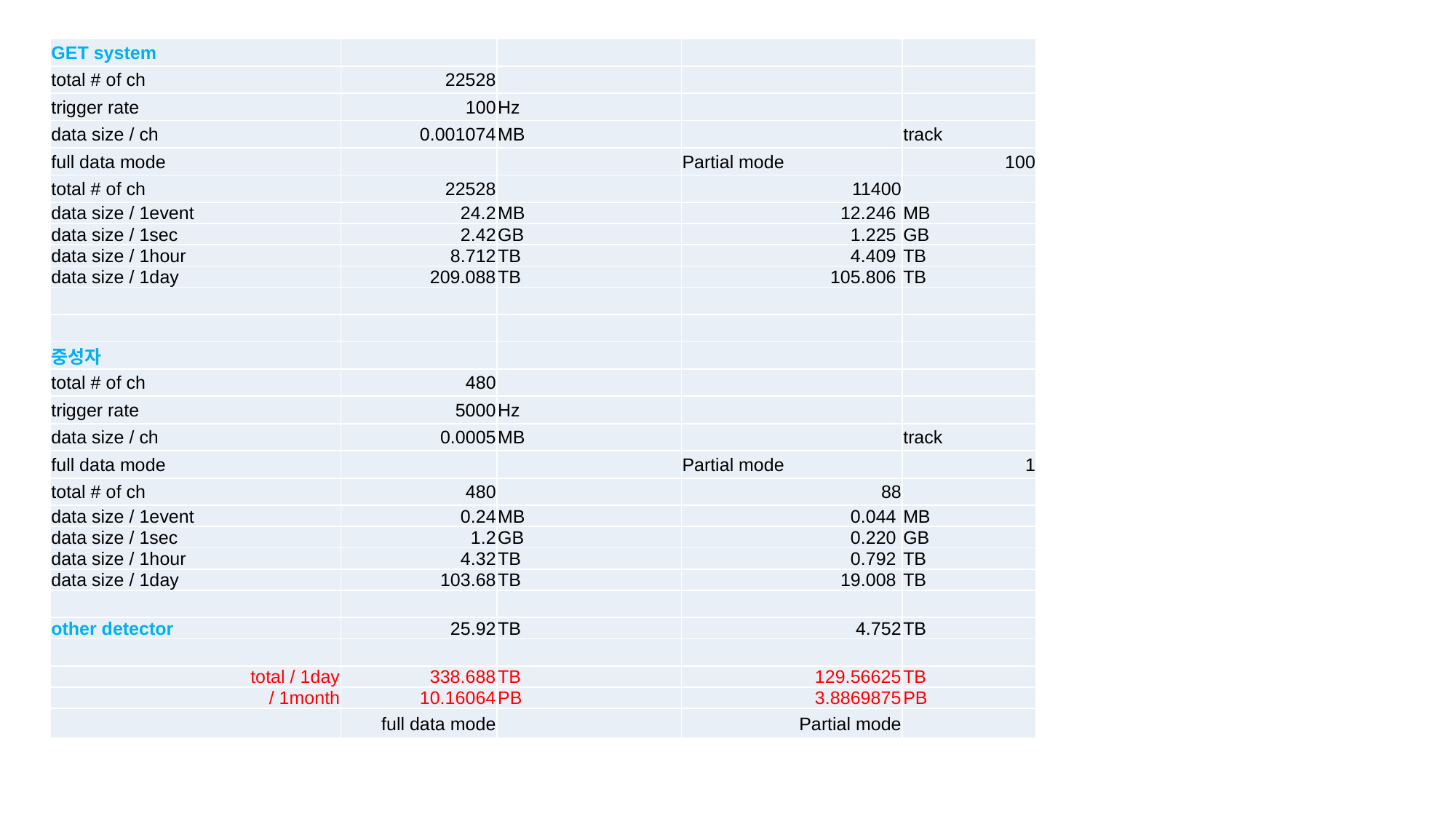

| GET system |  |  |  |  |
| --- | --- | --- | --- | --- |
| total # of ch | 22528 |  |  |  |
| trigger rate | 100 | Hz |  |  |
| data size / ch | 0.001074 | MB |  | track |
| full data mode |  |  | Partial mode | 100 |
| total # of ch | 22528 |  | 11400 |  |
| data size / 1event | 24.2 | MB | 12.246 | MB |
| data size / 1sec | 2.42 | GB | 1.225 | GB |
| data size / 1hour | 8.712 | TB | 4.409 | TB |
| data size / 1day | 209.088 | TB | 105.806 | TB |
|  |  |  |  |  |
|  |  |  |  |  |
| 중성자 |  |  |  |  |
| total # of ch | 480 |  |  |  |
| trigger rate | 5000 | Hz |  |  |
| data size / ch | 0.0005 | MB |  | track |
| full data mode |  |  | Partial mode | 1 |
| total # of ch | 480 |  | 88 |  |
| data size / 1event | 0.24 | MB | 0.044 | MB |
| data size / 1sec | 1.2 | GB | 0.220 | GB |
| data size / 1hour | 4.32 | TB | 0.792 | TB |
| data size / 1day | 103.68 | TB | 19.008 | TB |
|  |  |  |  |  |
| other detector | 25.92 | TB | 4.752 | TB |
|  |  |  |  |  |
| total / 1day | 338.688 | TB | 129.56625 | TB |
| / 1month | 10.16064 | PB | 3.8869875 | PB |
|  | full data mode |  | Partial mode |  |